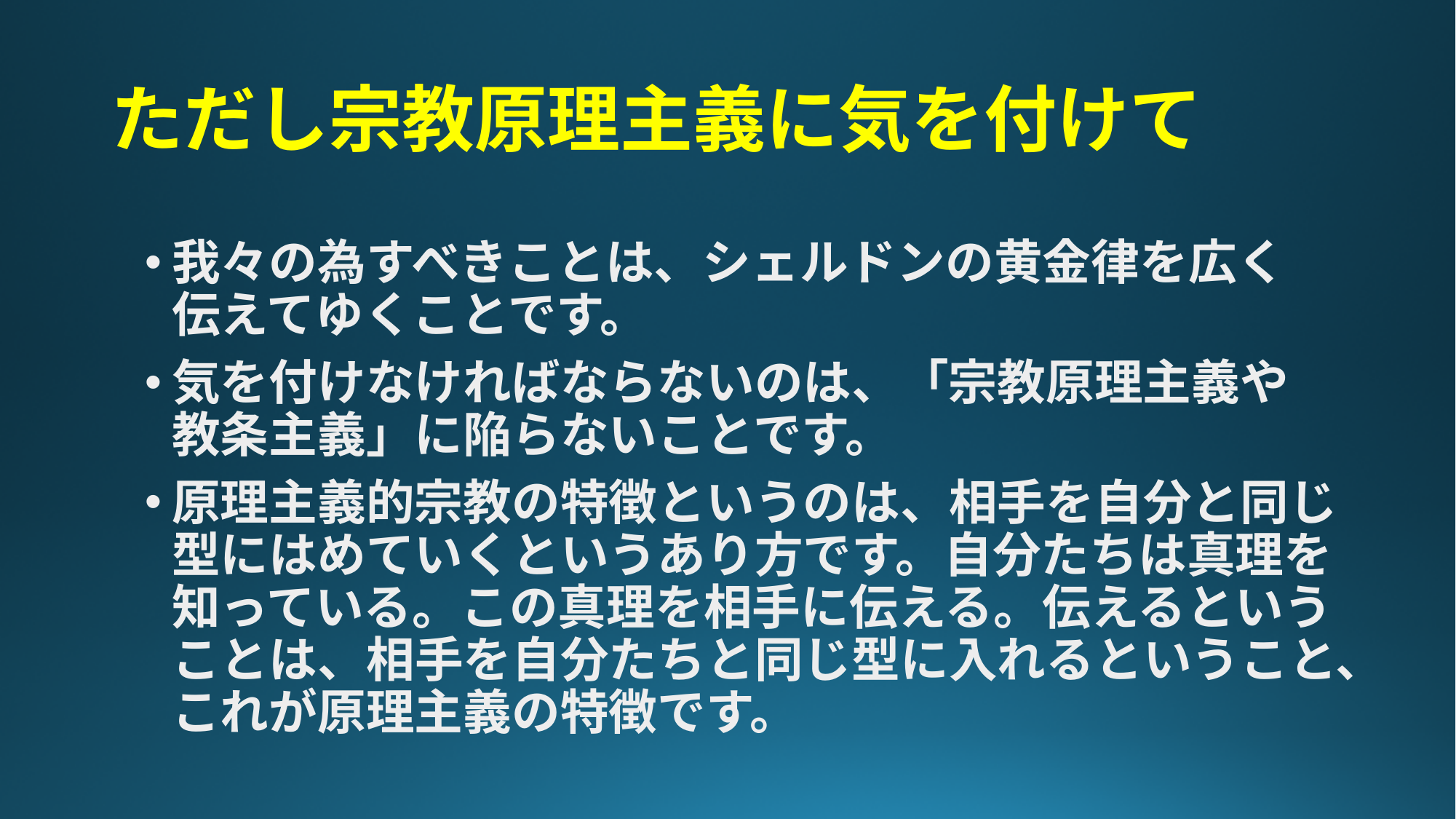

# ただし宗教原理主義に気を付けて
我々の為すべきことは、シェルドンの黄金律を広く　伝えてゆくことです。
気を付けなければならないのは、「宗教原理主義や　教条主義」に陥らないことです。
原理主義的宗教の特徴というのは、相手を自分と同じ型にはめていくというあり方です。自分たちは真理を知っている。この真理を相手に伝える。伝えるということは、相手を自分たちと同じ型に入れるということ、これが原理主義の特徴です。